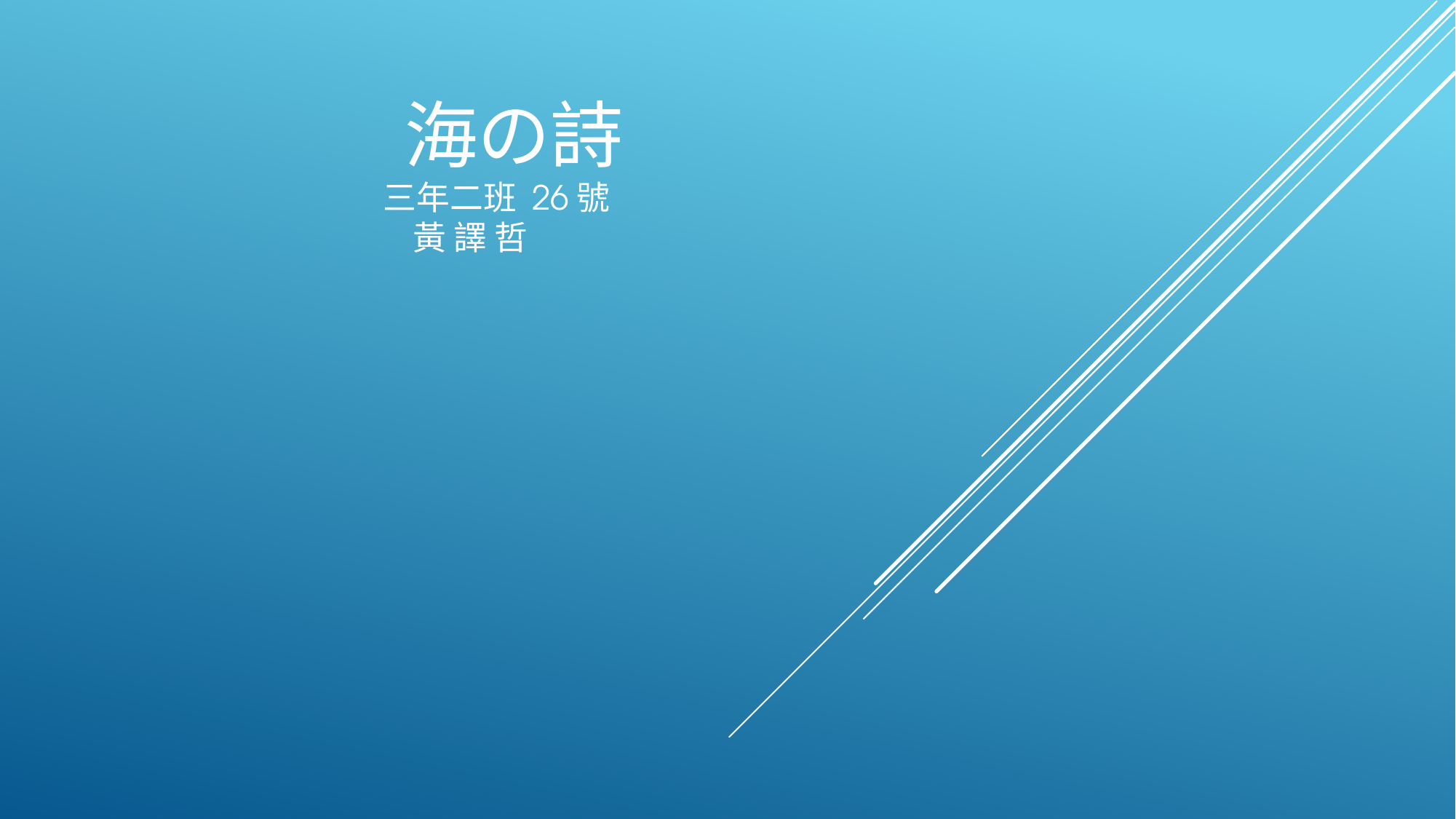

# 海の詩 三年二班 26號 黃 譯 哲